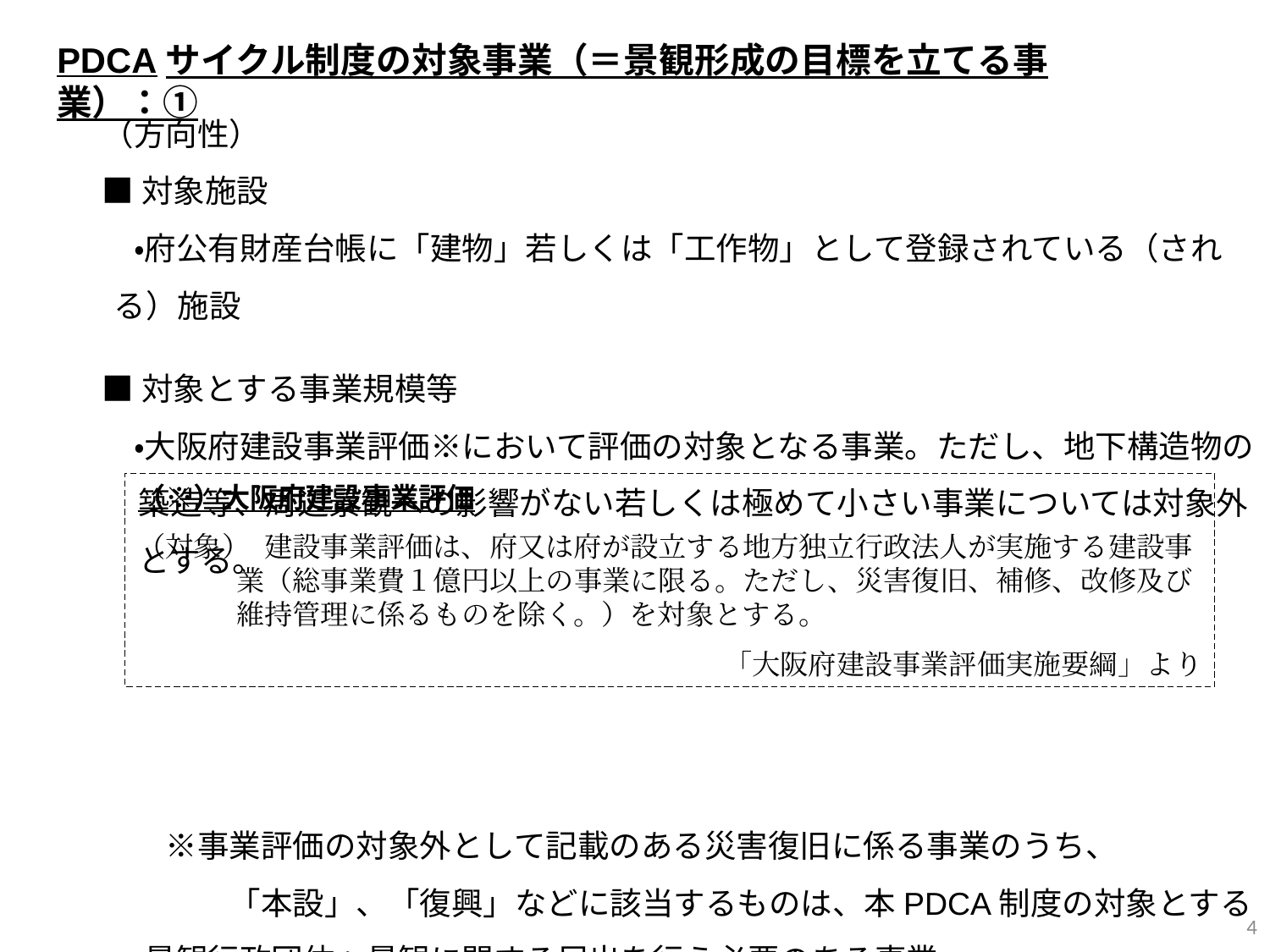

PDCAサイクル制度の対象事業（＝景観形成の目標を立てる事業）：①
（方向性）
■対象施設
　・府公有財産台帳に「建物」若しくは「工作物」として登録されている（される）施設

■対象とする事業規模等
　・大阪府建設事業評価※において評価の対象となる事業。ただし、地下構造物の築造等、周辺景観への影響がない若しくは極めて小さい事業については対象外とする。

　　※事業評価の対象外として記載のある災害復旧に係る事業のうち、
　　　　「本設」、「復興」などに該当するものは、本PDCA制度の対象とする
　・景観行政団体へ景観に関する届出を行う必要のある事業
（※）大阪府建設事業評価

（対象）  建設事業評価は、府又は府が設立する地方独立行政法人が実施する建設事業（総事業費１億円以上の事業に限る。ただし、災害復旧、補修、改修及び維持管理に係るものを除く。）を対象とする。

「大阪府建設事業評価実施要綱」より
4